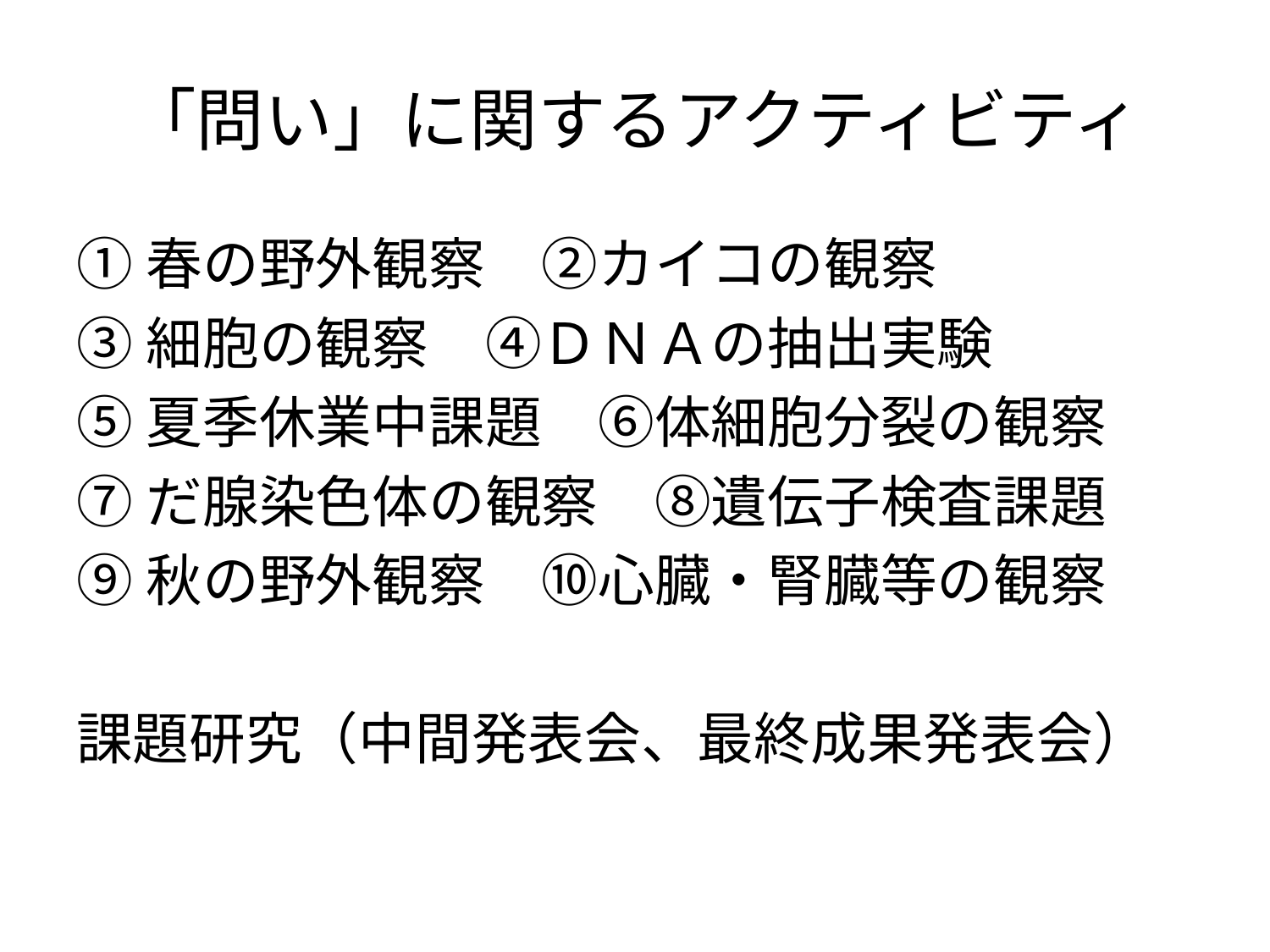

# 「問い」に関するアクティビティ
①春の野外観察　②カイコの観察
③細胞の観察　④ＤＮＡの抽出実験
⑤夏季休業中課題　⑥体細胞分裂の観察
⑦だ腺染色体の観察　⑧遺伝子検査課題
⑨秋の野外観察　⑩心臓・腎臓等の観察

課題研究（中間発表会、最終成果発表会）